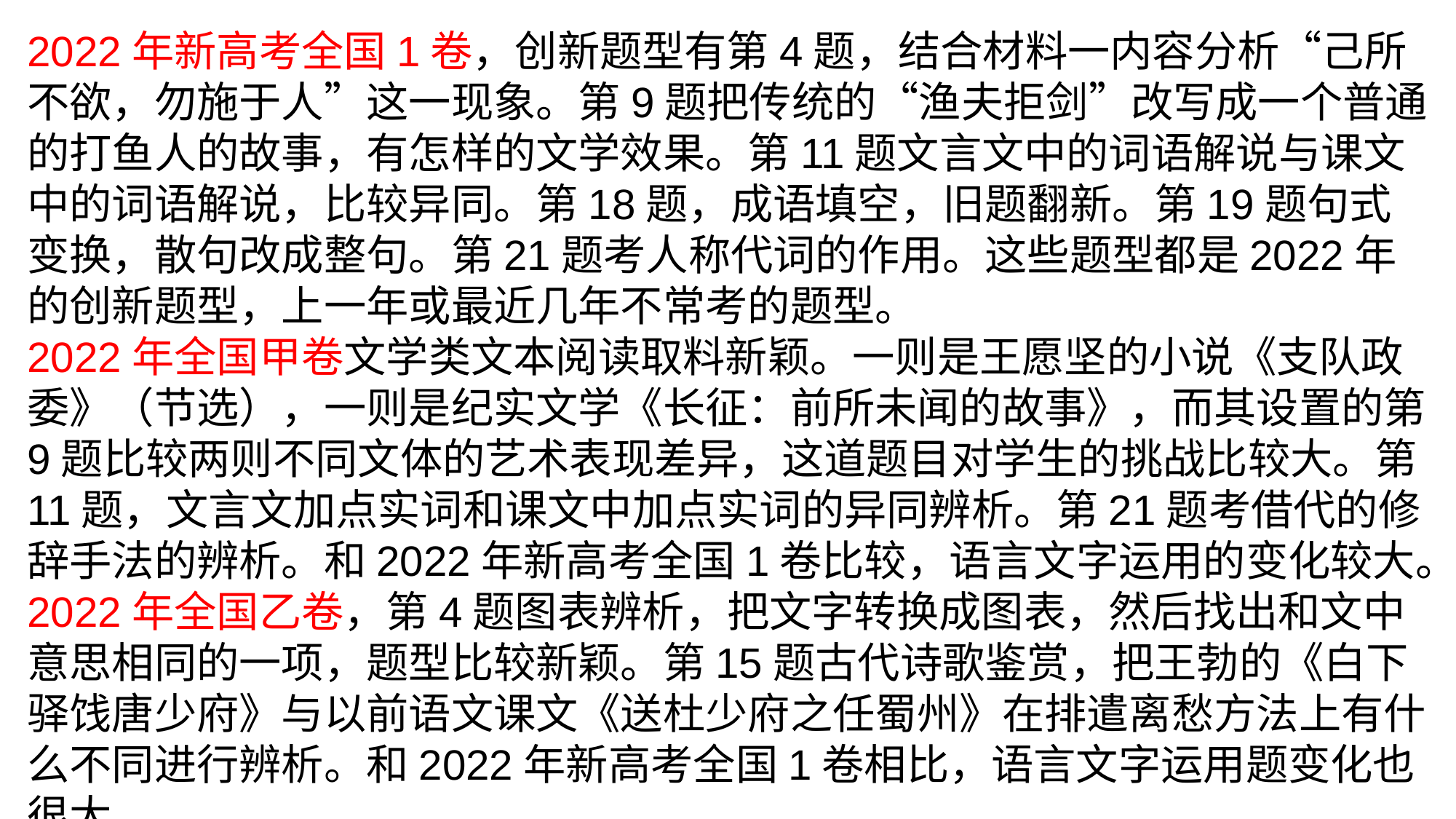

2022年新高考全国1卷，创新题型有第4题，结合材料一内容分析“己所不欲，勿施于人”这一现象。第9题把传统的“渔夫拒剑”改写成一个普通的打鱼人的故事，有怎样的文学效果。第11题文言文中的词语解说与课文中的词语解说，比较异同。第18题，成语填空，旧题翻新。第19题句式变换，散句改成整句。第21题考人称代词的作用。这些题型都是2022年的创新题型，上一年或最近几年不常考的题型。
2022年全国甲卷文学类文本阅读取料新颖。一则是王愿坚的小说《支队政委》（节选），一则是纪实文学《长征：前所未闻的故事》，而其设置的第9题比较两则不同文体的艺术表现差异，这道题目对学生的挑战比较大。第11题，文言文加点实词和课文中加点实词的异同辨析。第21题考借代的修辞手法的辨析。和2022年新高考全国1卷比较，语言文字运用的变化较大。
2022年全国乙卷，第4题图表辨析，把文字转换成图表，然后找出和文中意思相同的一项，题型比较新颖。第15题古代诗歌鉴赏，把王勃的《白下驿饯唐少府》与以前语文课文《送杜少府之任蜀州》在排遣离愁方法上有什么不同进行辨析。和2022年新高考全国1卷相比，语言文字运用题变化也很大。